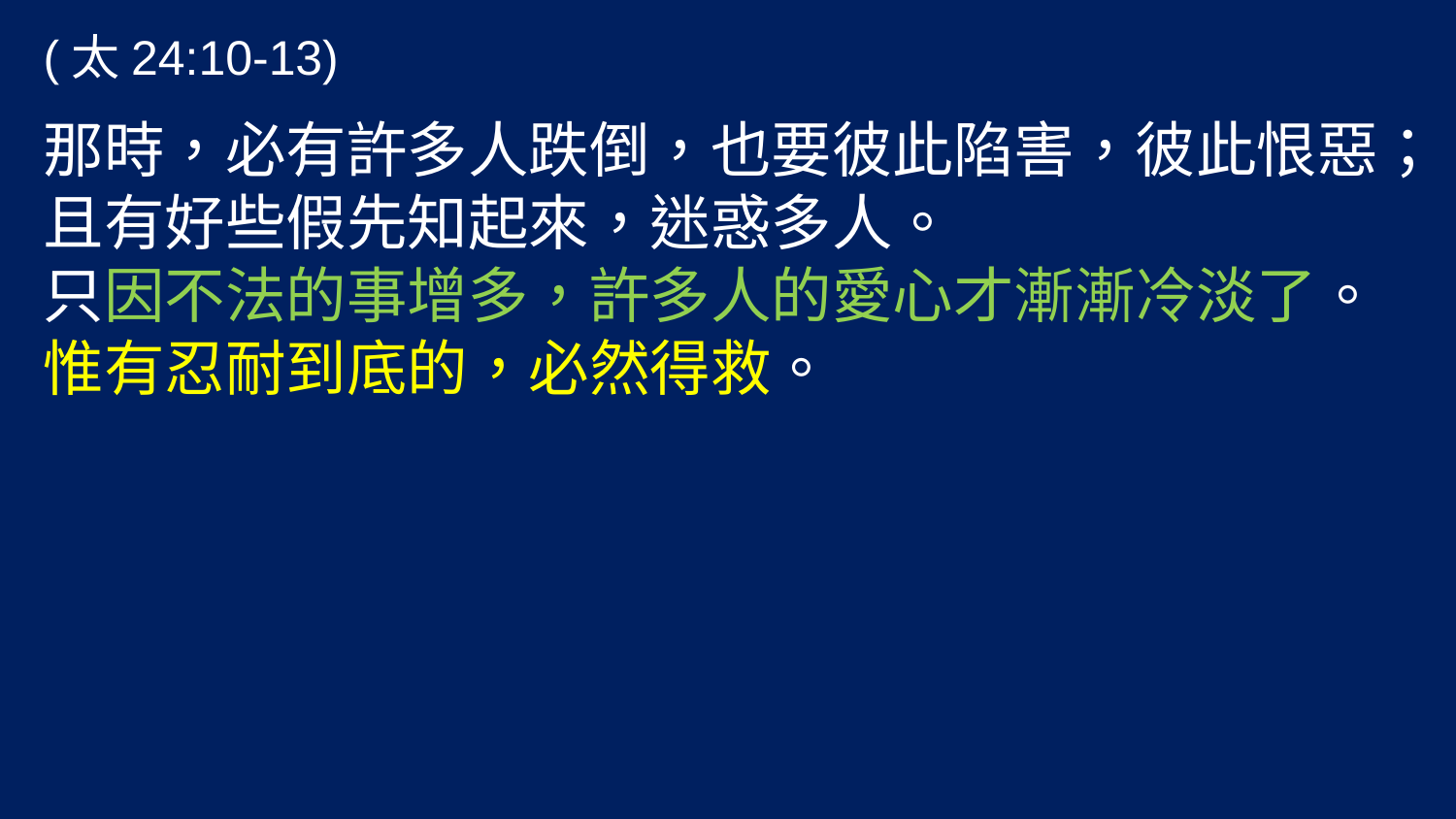

(太24:10-13)

那時，必有許多人跌倒，也要彼此陷害，彼此恨惡；且有好些假先知起來，迷惑多人。
只因不法的事增多，許多人的愛心才漸漸冷淡了。
惟有忍耐到底的，必然得救。